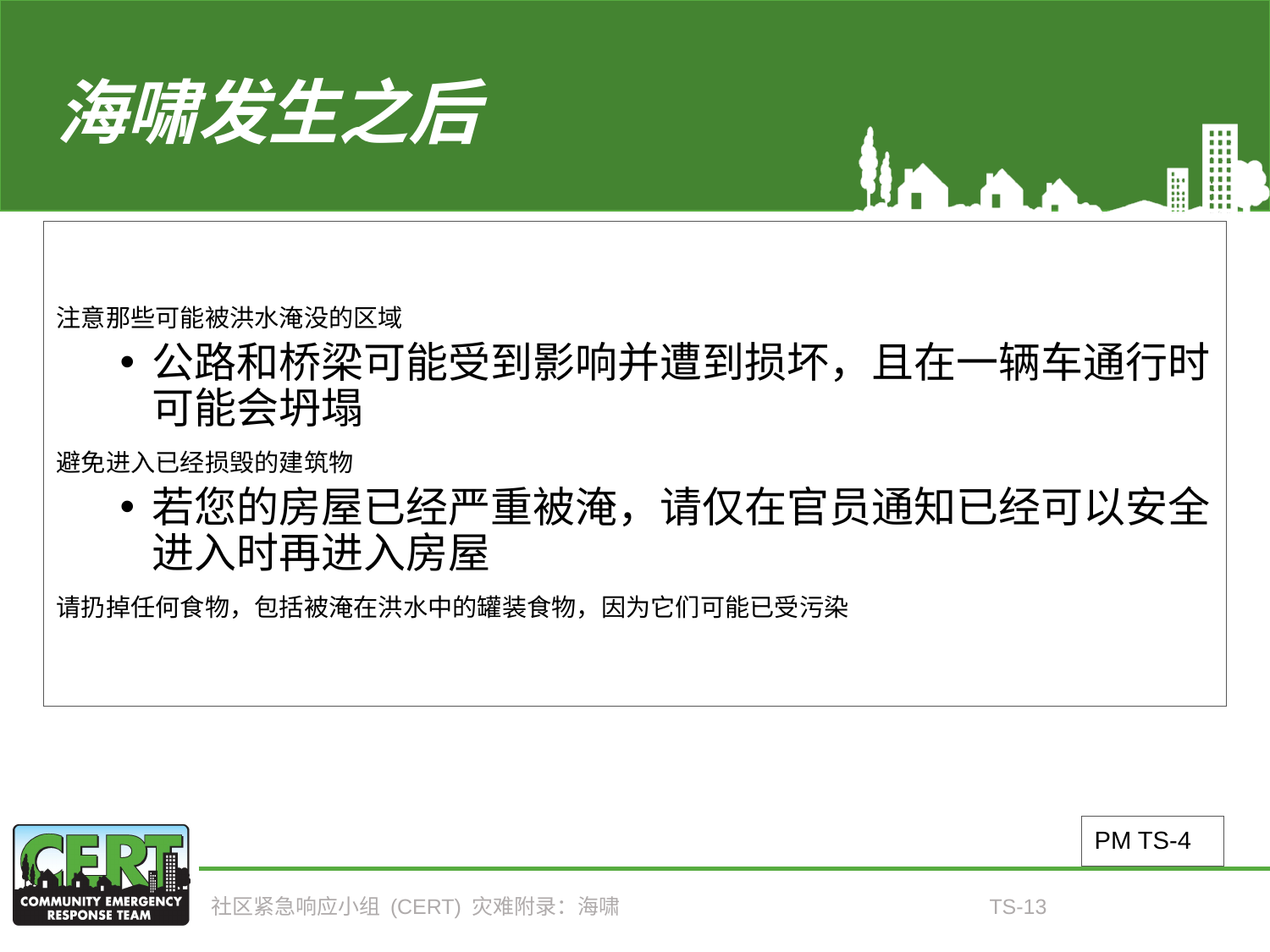

# 海啸发生之后
注意那些可能被洪水淹没的区域
公路和桥梁可能受到影响并遭到损坏，且在一辆车通行时可能会坍塌
避免进入已经损毁的建筑物
若您的房屋已经严重被淹，请仅在官员通知已经可以安全进入时再进入房屋
请扔掉任何食物，包括被淹在洪水中的罐装食物，因为它们可能已受污染
PM TS-4
社区紧急响应小组 (CERT) 灾难附录：海啸
TS-13